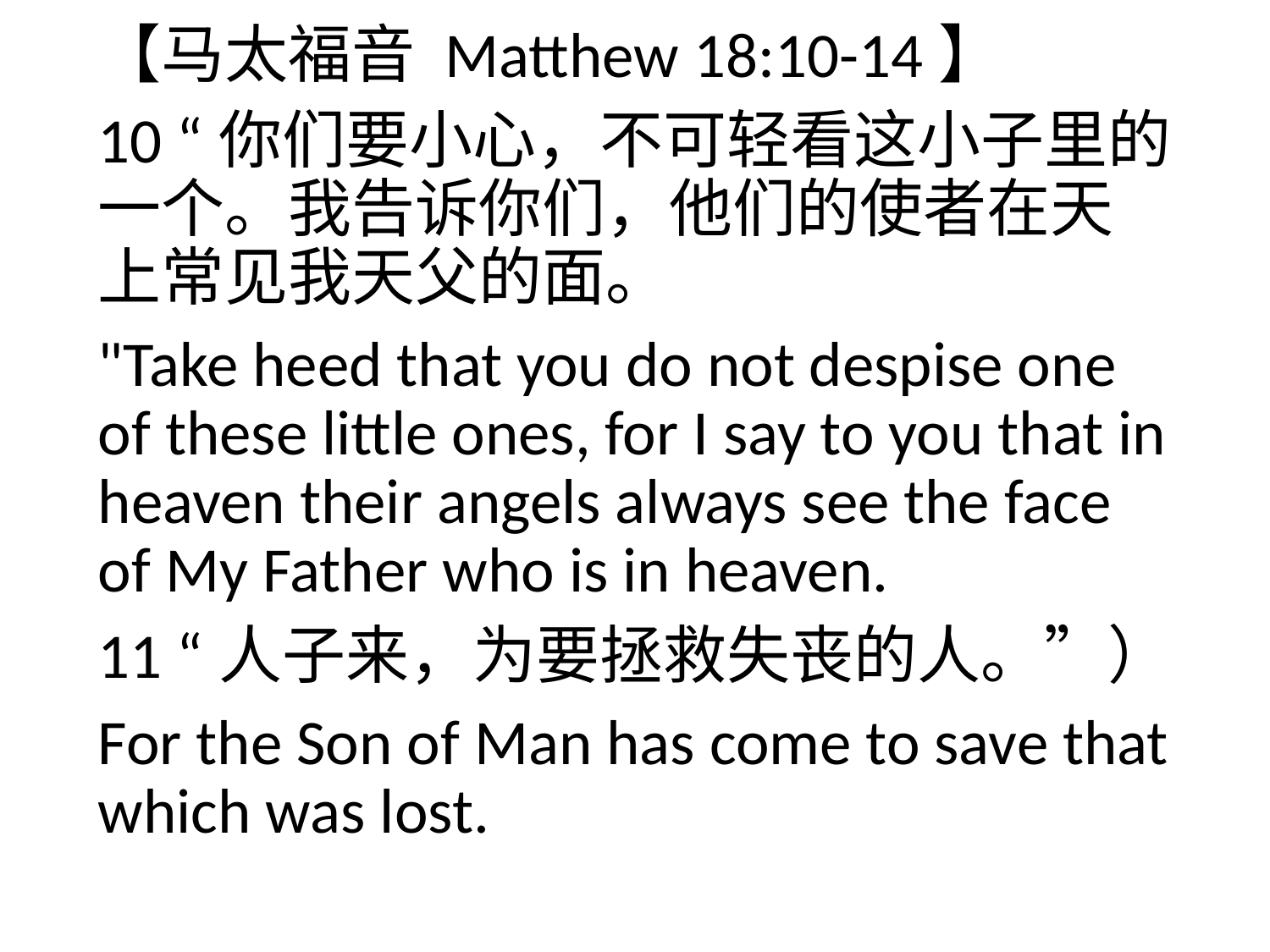

【马太福音 Matthew 18:10-14】
10 “你们要小心，不可轻看这小子里的一个。我告诉你们，他们的使者在天上常见我天父的面。
"Take heed that you do not despise one of these little ones, for I say to you that in heaven their angels always see the face of My Father who is in heaven.
11 “人子来，为要拯救失丧的人。”）
For the Son of Man has come to save that which was lost.